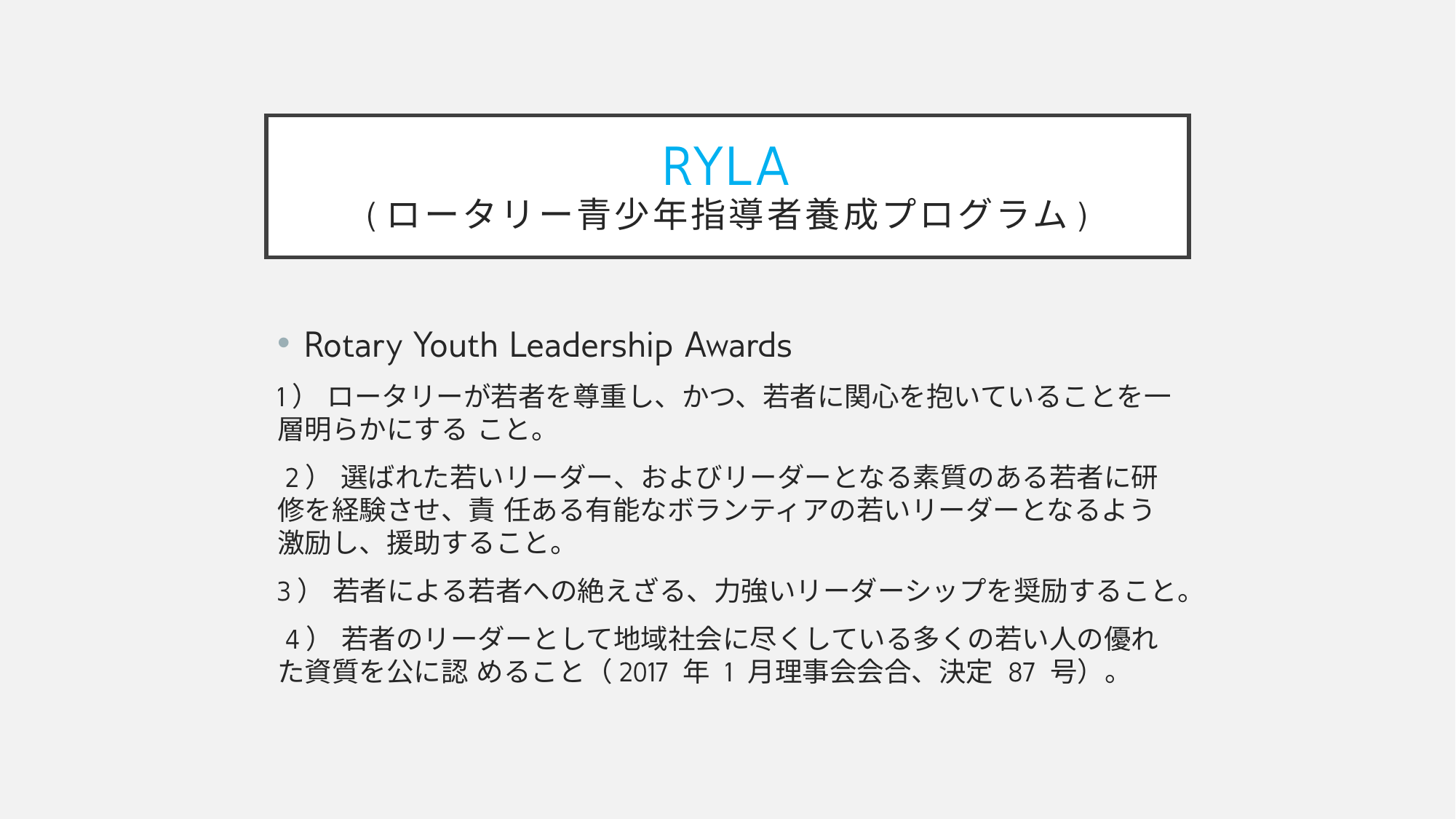

# RYLA (ロータリー青少年指導者養成プログラム)
Rotary Youth Leadership Awards
1） ロータリーが若者を尊重し、かつ、若者に関心を抱いていることを一層明らかにする こと。
 2） 選ばれた若いリーダー、およびリーダーとなる素質のある若者に研修を経験させ、責 任ある有能なボランティアの若いリーダーとなるよう激励し、援助すること。
3） 若者による若者への絶えざる、力強いリーダーシップを奨励すること。
 4） 若者のリーダーとして地域社会に尽くしている多くの若い人の優れた資質を公に認 めること（2017 年 1 月理事会会合、決定 87 号）。